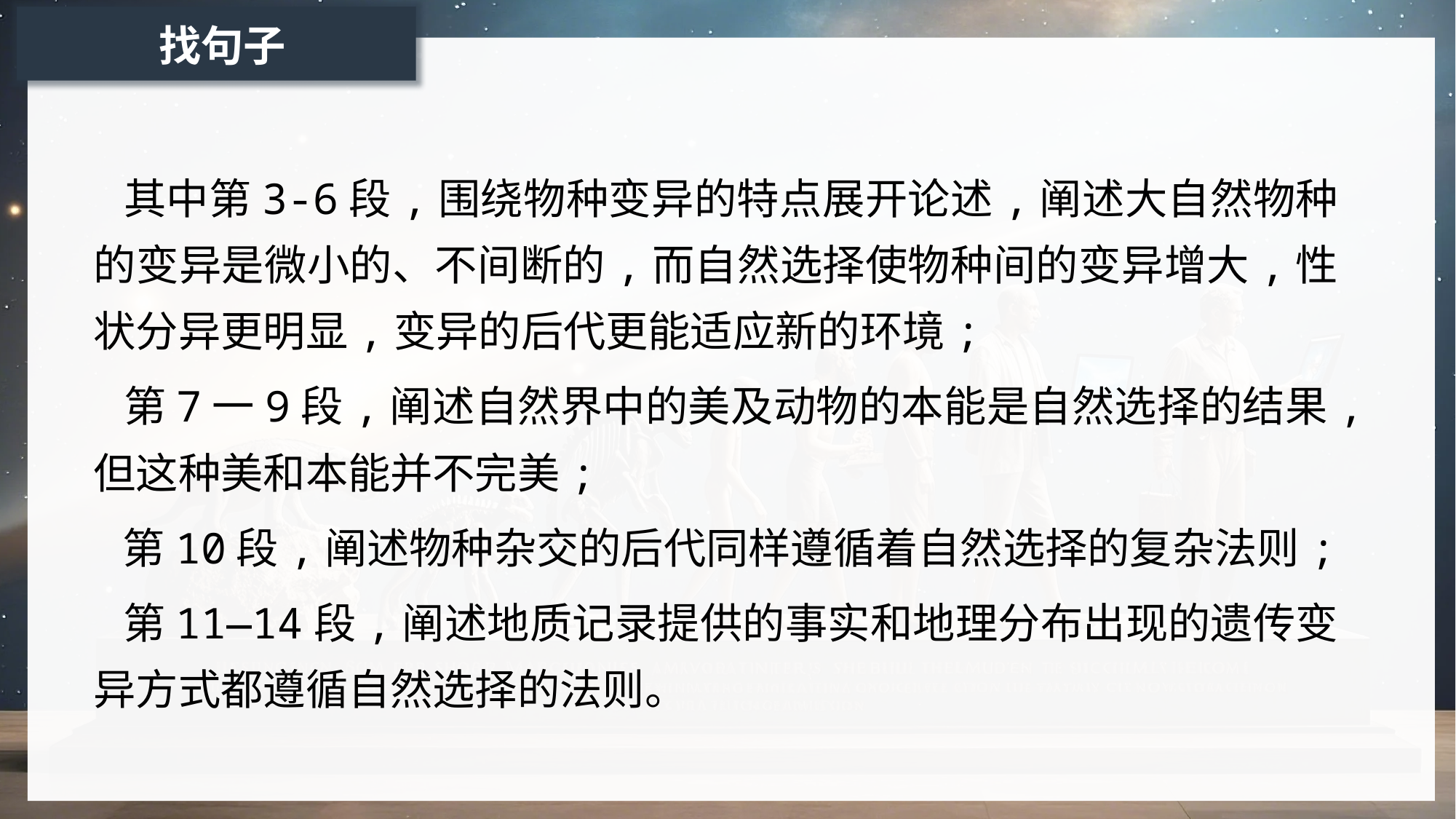

找句子

  其中第3-6段,围绕物种变异的特点展开论述,阐述大自然物种的变异是微小的、不间断的,而自然选择使物种间的变异增大,性状分异更明显,变异的后代更能适应新的环境;
  第7一9段,阐述自然界中的美及动物的本能是自然选择的结果,但这种美和本能并不完美;
  第10段,阐述物种杂交的后代同样遵循着自然选择的复杂法则;
  第11—14段,阐述地质记录提供的事实和地理分布出现的遗传变异方式都遵循自然选择的法则。